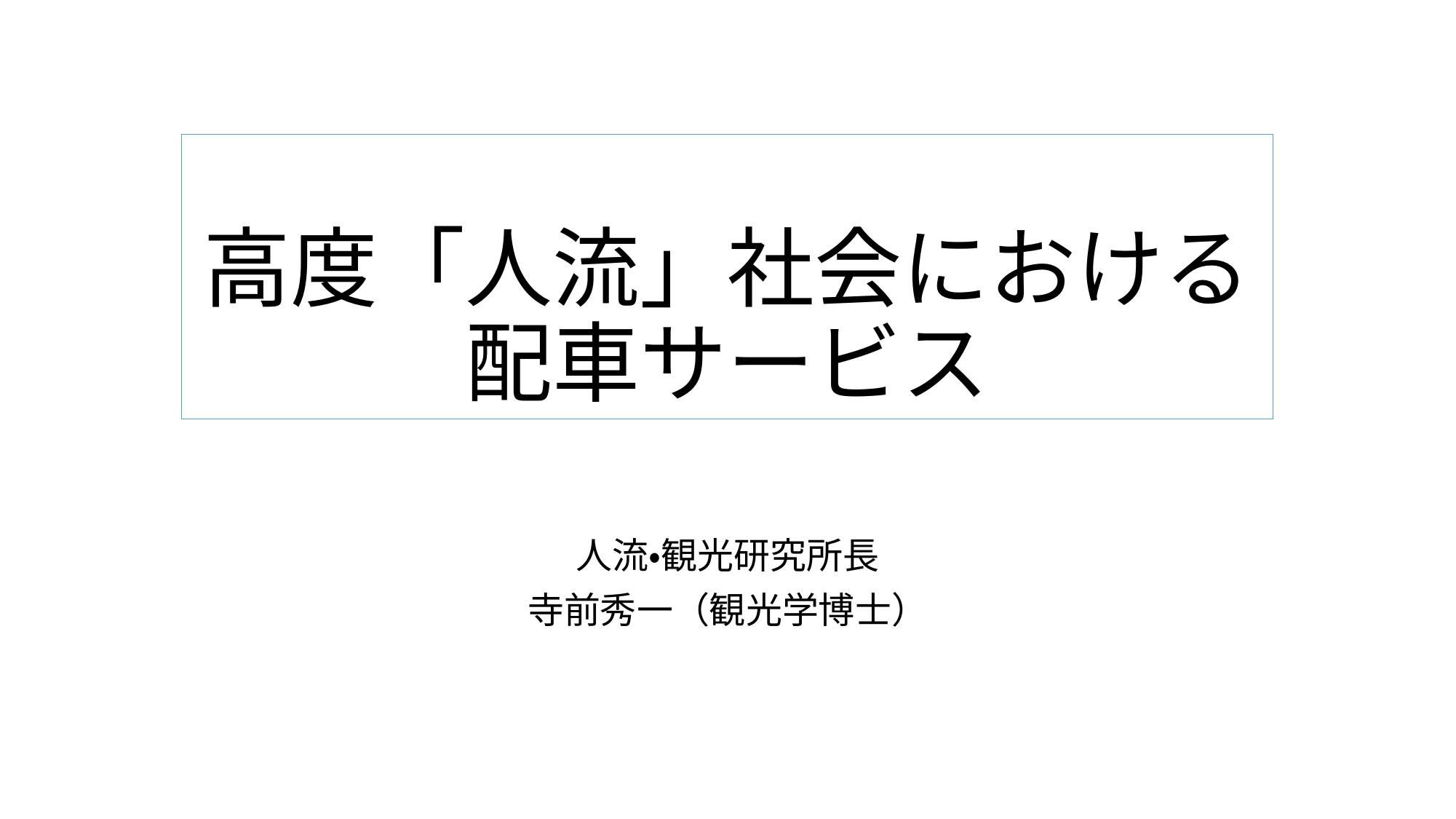

# 高度「人流」社会における 配車サービス
人流・観光研究所長
寺前秀一（観光学博士）